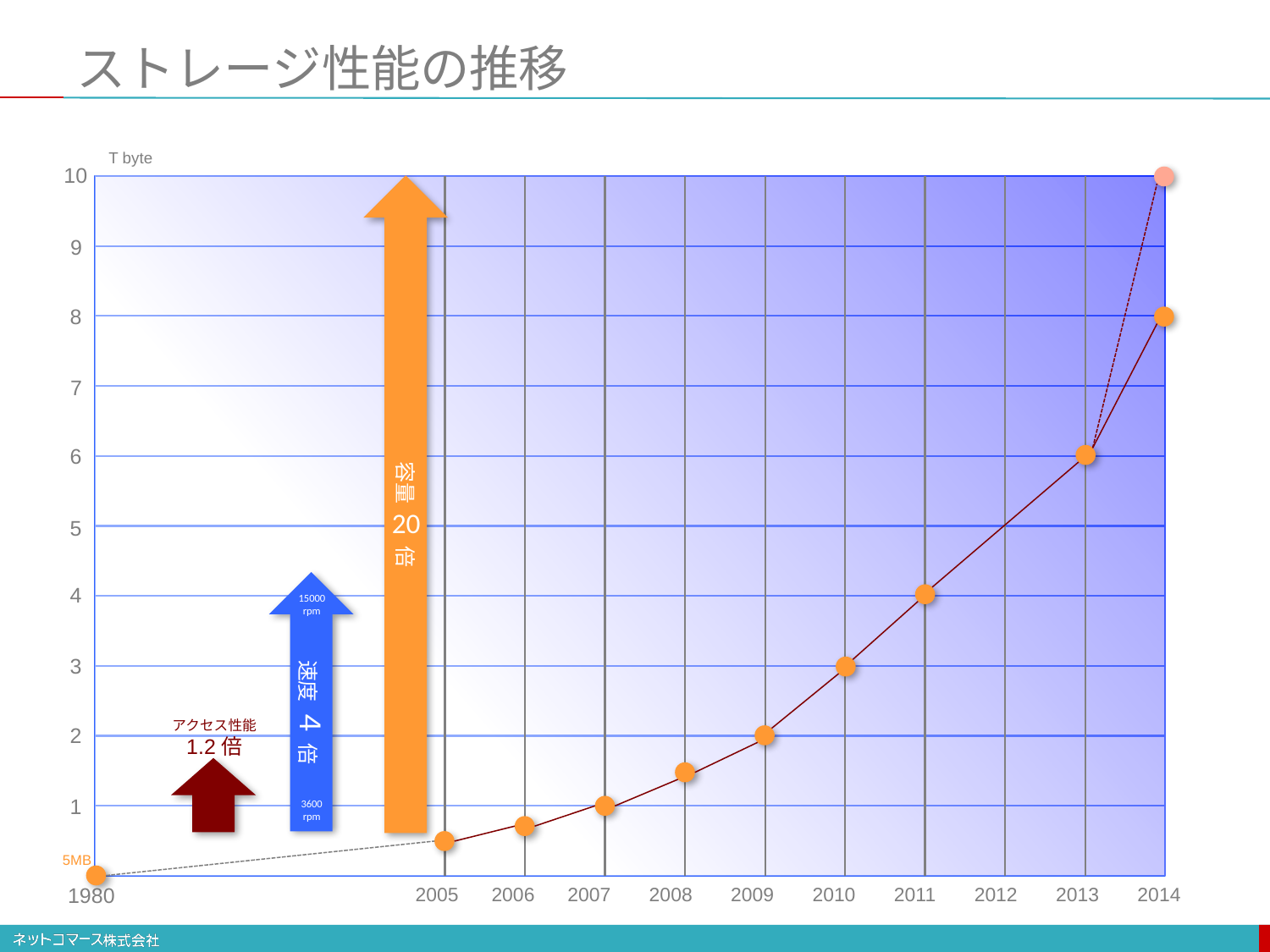

# ストレージ性能の推移
T byte
10

容量　　倍

9

8

7

6

20
5

速度 ４ 倍
4

15000
rpm

3

アクセス性能
1.2倍
2

1
3600
rpm

5MB

1980
2005      2006      2007       2008       2009       2010       2011       2012       2013       2014